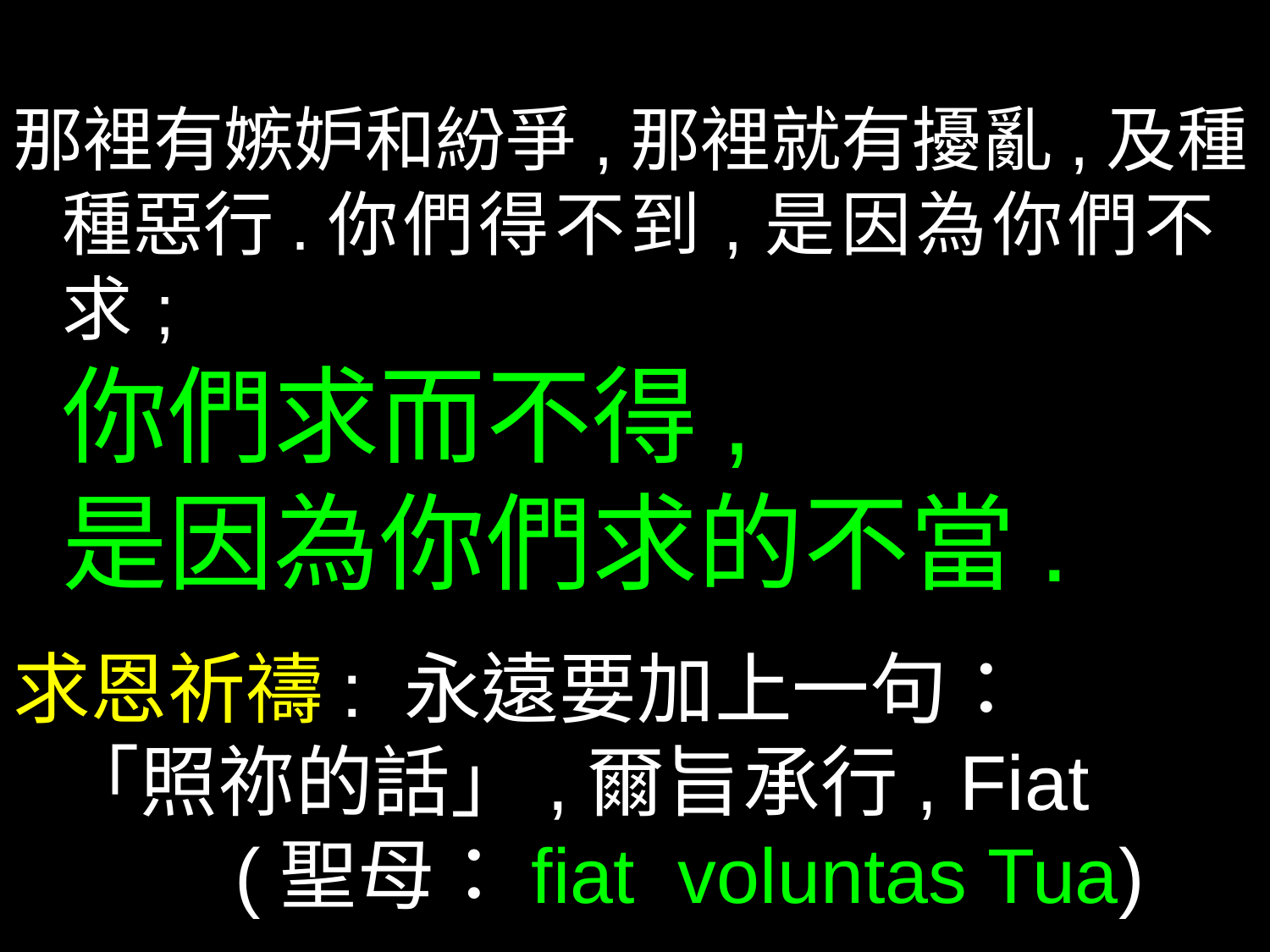

那裡有嫉妒和紛爭,那裡就有擾亂,及種種惡行.你們得不到,是因為你們不求;
你們求而不得,
是因為你們求的不當.
求恩祈禱: 永遠要加上一句：
「照祢的話」,爾旨承行, Fiat
        (聖母：fiat  voluntas Tua)